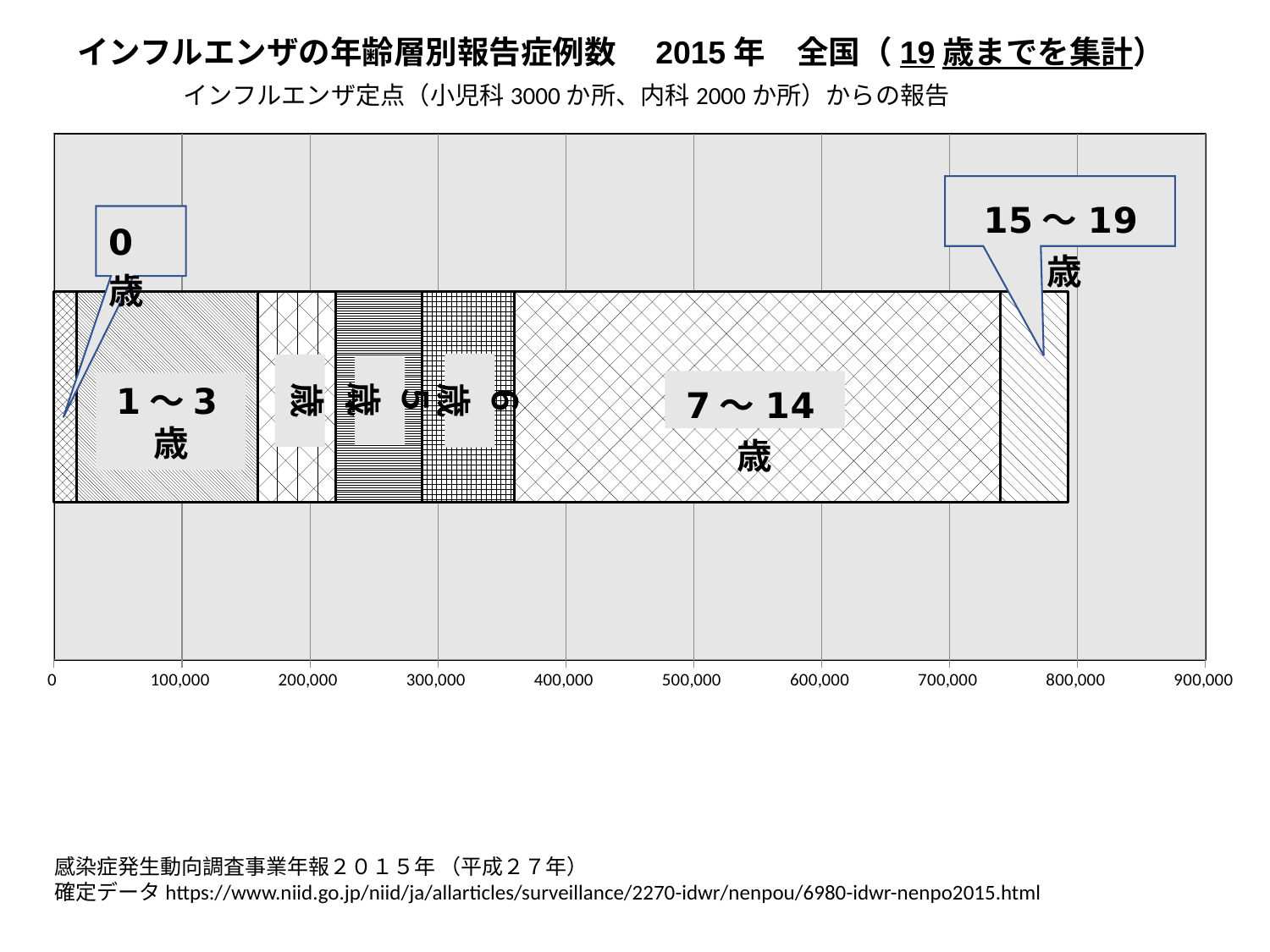

インフルエンザの年齢層別報告症例数　2015年　全国（19歳までを集計）
インフルエンザ定点（小児科3000か所、内科2000か所）からの報告

### Chart

| Category | 0歳 | 1～3歳 | 4歳 | 5歳 | 6歳 | 7～14歳 | 15歳～19歳 |
|---|---|---|---|---|---|---|---|
| インフルエンザ | 17592.0 | 141463.0 | 61109.0 | 67276.0 | 72519.0 | 379425.0 | 53221.0 |
1～3歳
感染症発生動向調査事業年報２０１５年 （平成２７年）　確定データhttps://www.niid.go.jp/niid/ja/allarticles/surveillance/2270-idwr/nenpou/6980-idwr-nenpo2015.html